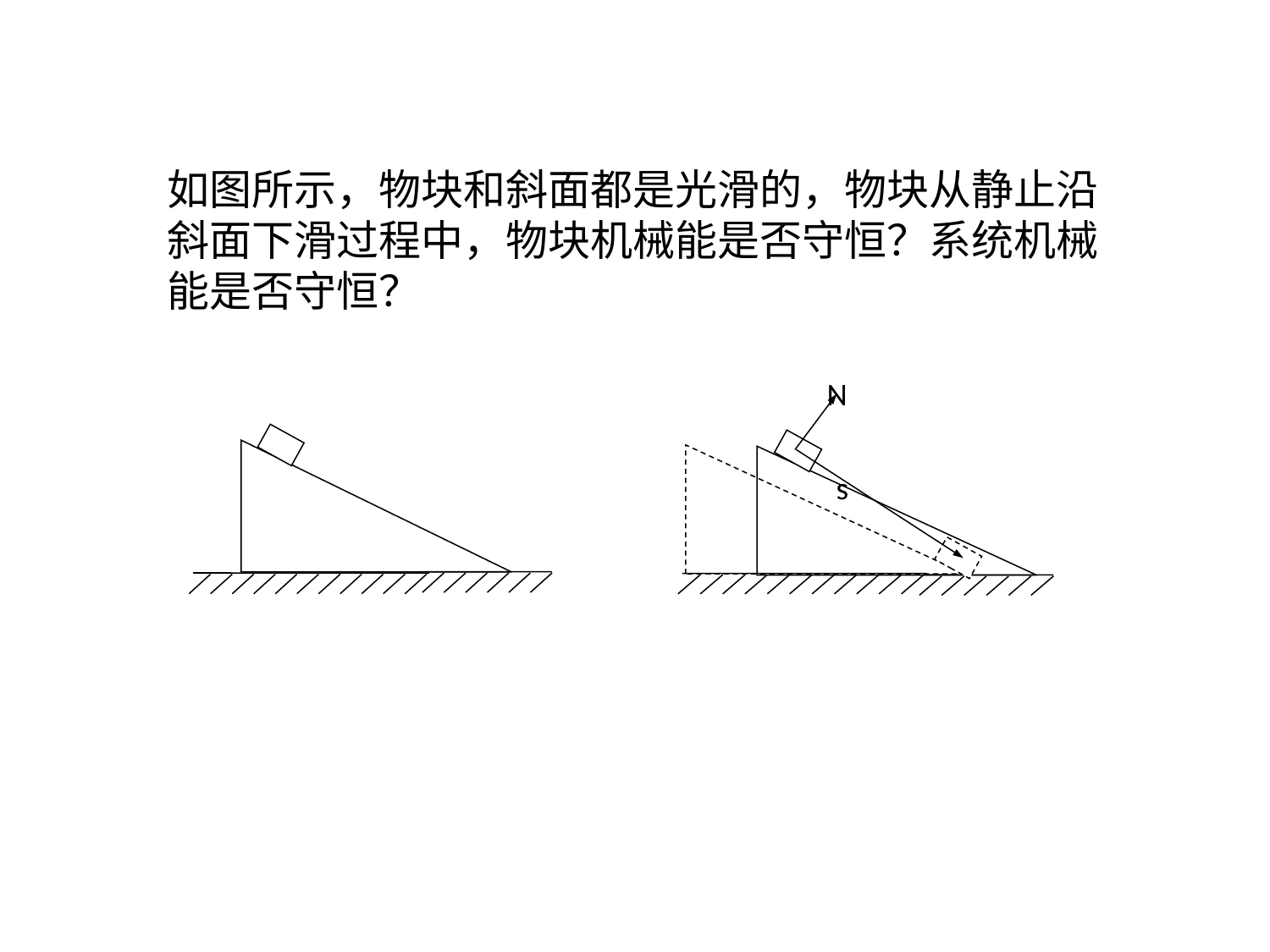

如图所示，物块和斜面都是光滑的，物块从静止沿斜面下滑过程中，物块机械能是否守恒？系统机械能是否守恒？
N

s